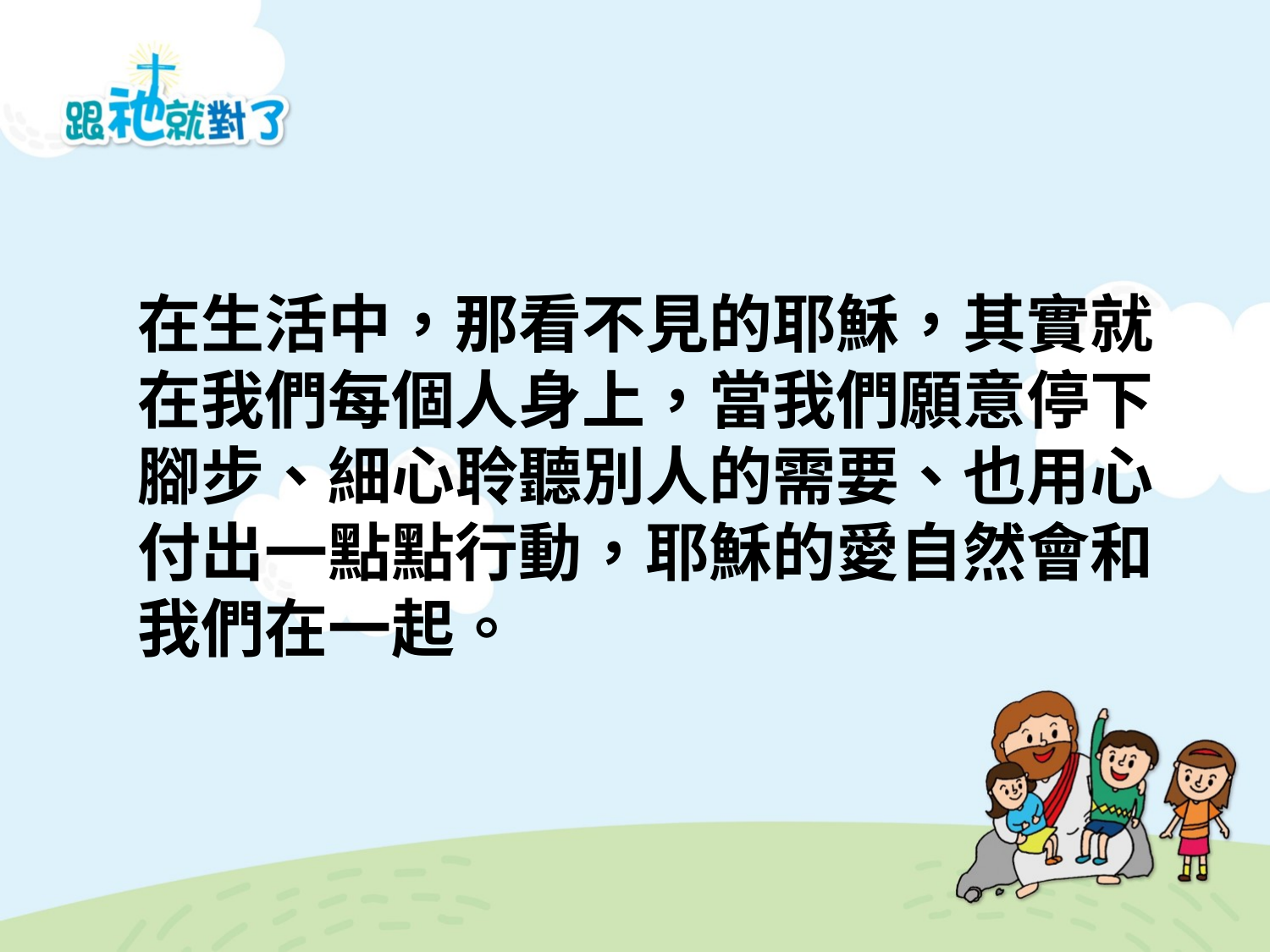

在生活中，那看不見的耶穌，其實就在我們每個人身上，當我們願意停下腳步、細心聆聽別人的需要、也用心付出一點點行動，耶穌的愛自然會和我們在一起。